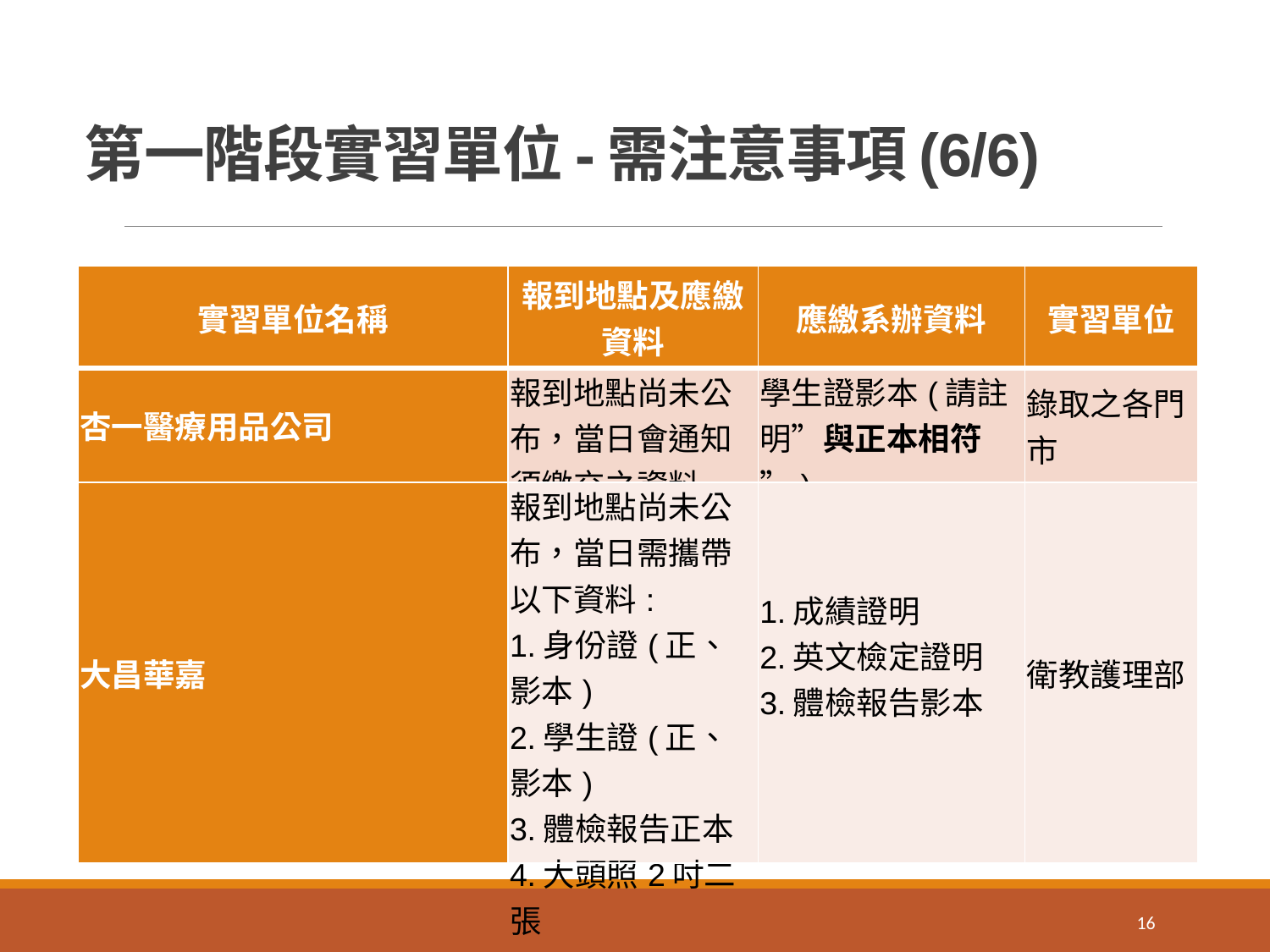

# 第一階段實習單位-需注意事項(6/6)

| 實習單位名稱 | 報到地點及應繳資料 | 應繳系辦資料 | 實習單位 |
| --- | --- | --- | --- |
| 杏一醫療用品公司 | 報到地點尚未公布，當日會通知須繳交之資料 | 學生證影本(請註明”與正本相符”) | 錄取之各門市 |
| 大昌華嘉 | 報到地點尚未公布，當日需攜帶以下資料: 1.身份證(正、影本) 2.學生證(正、影本) 3.體檢報告正本 4.大頭照2吋二張 | 1.成績證明 2.英文檢定證明 3.體檢報告影本 | 衛教護理部 |
16